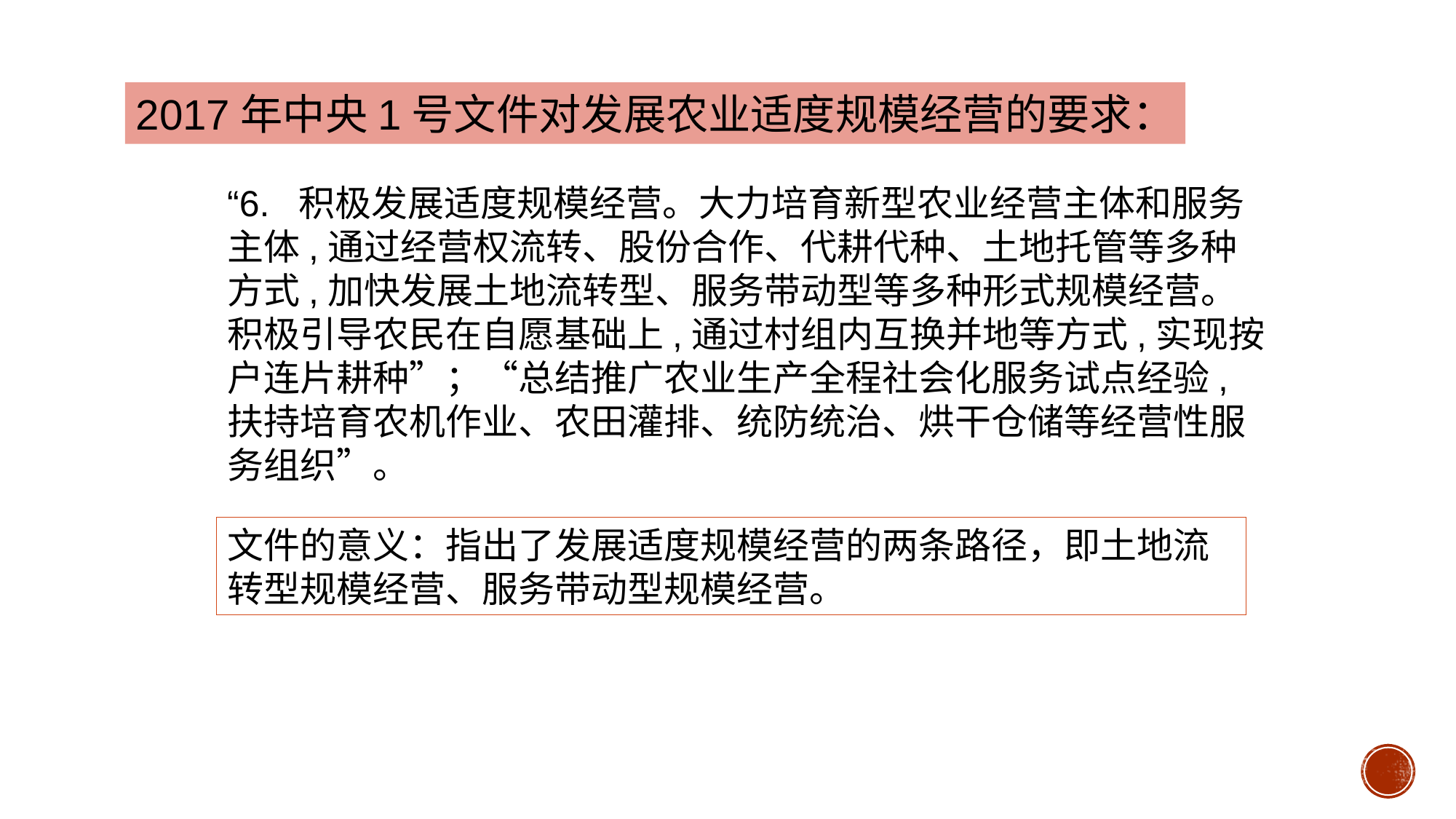

2017年中央1号文件对发展农业适度规模经营的要求：
“6.  积极发展适度规模经营。大力培育新型农业经营主体和服务主体,通过经营权流转、股份合作、代耕代种、土地托管等多种方式,加快发展土地流转型、服务带动型等多种形式规模经营。积极引导农民在自愿基础上,通过村组内互换并地等方式,实现按户连片耕种”；“总结推广农业生产全程社会化服务试点经验,扶持培育农机作业、农田灌排、统防统治、烘干仓储等经营性服务组织”。
文件的意义：指出了发展适度规模经营的两条路径，即土地流转型规模经营、服务带动型规模经营。